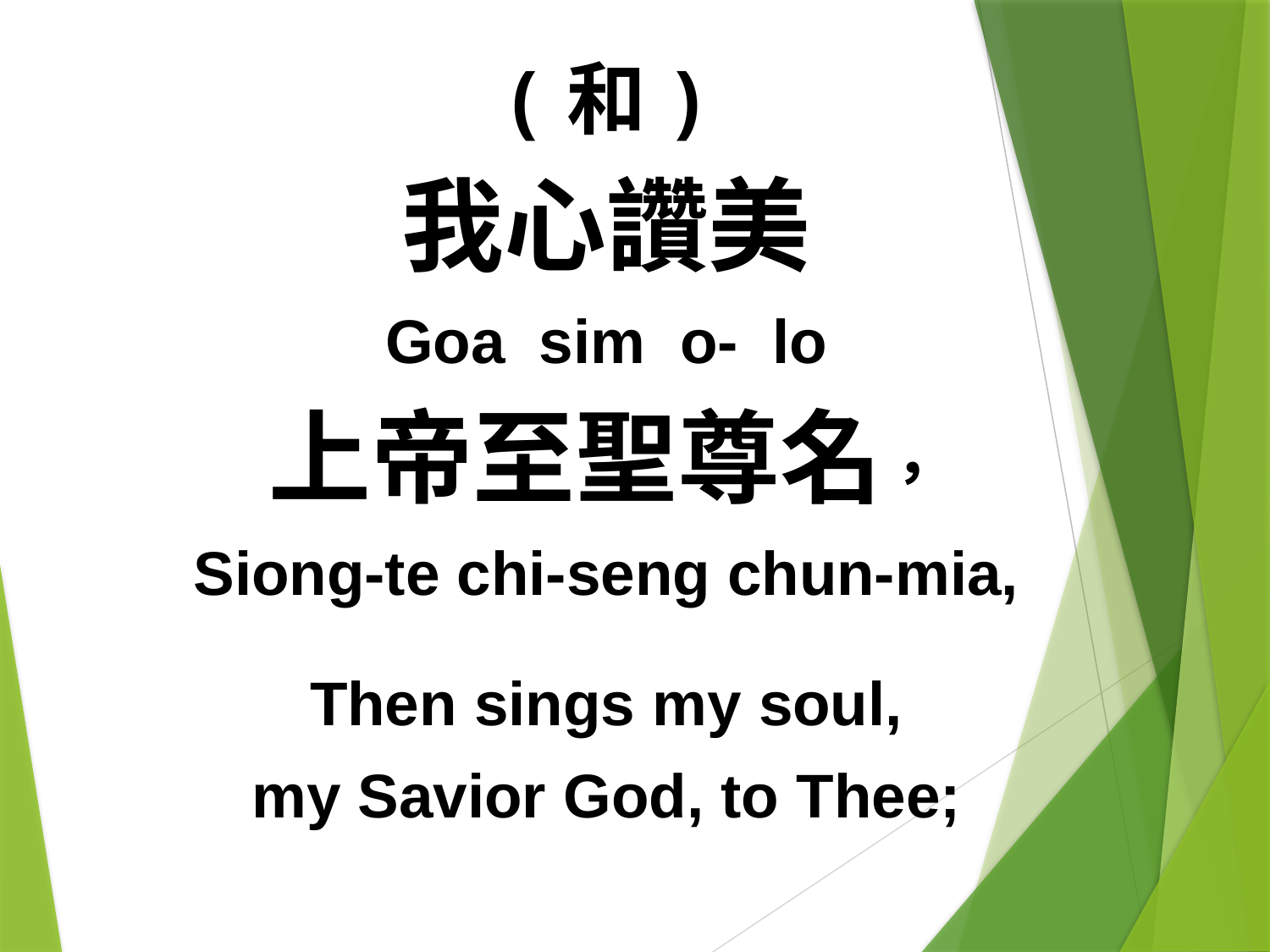

(和)
我心讚美
Goa  sim  o-  lo
上帝至聖尊名，
Siong-te chi-seng chun-mia,

Then sings my soul,
my Savior God, to Thee;